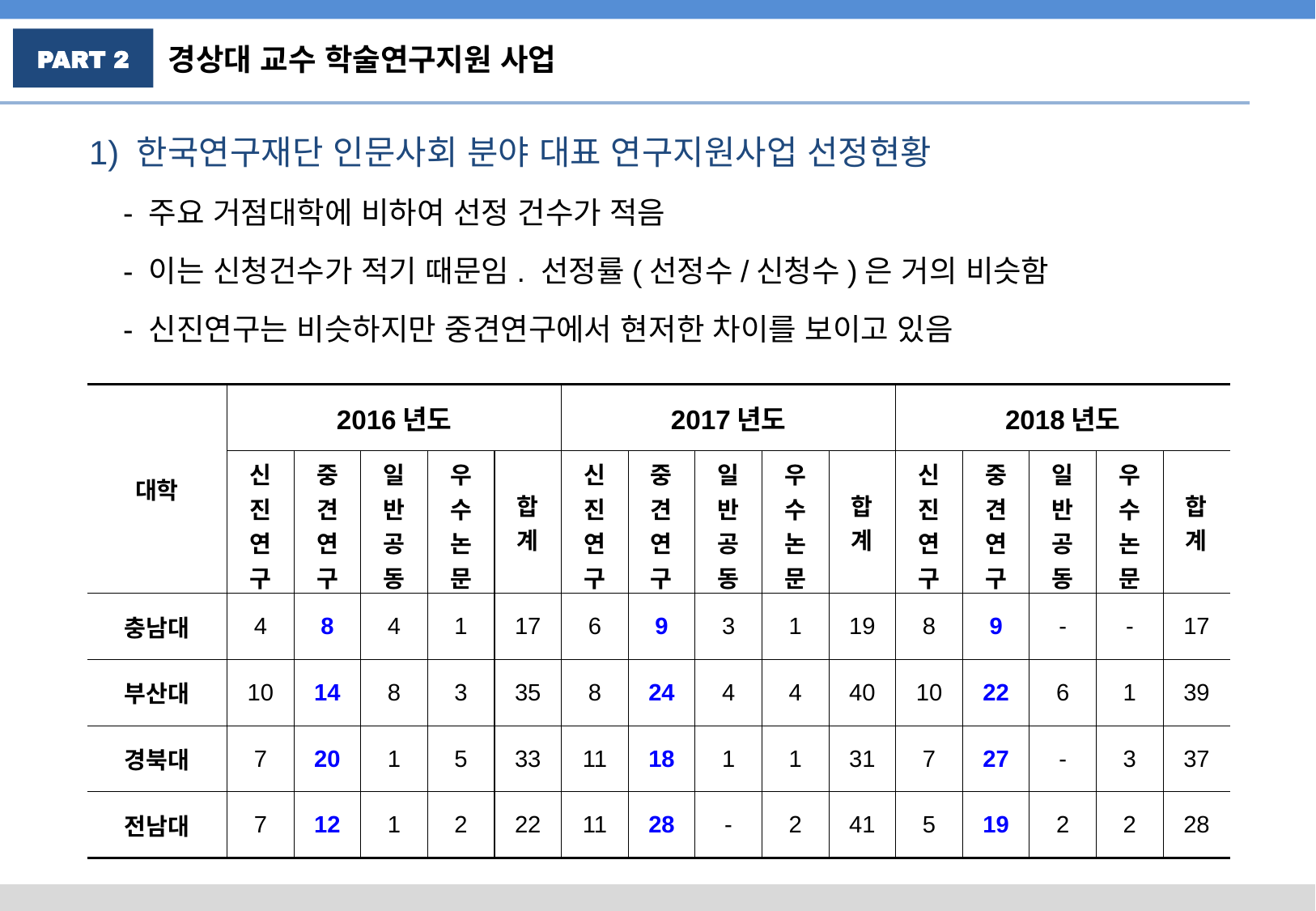

PART 2
경상대 교수 학술연구지원 사업
1) 한국연구재단 인문사회 분야 대표 연구지원사업 선정현황
  - 주요 거점대학에 비하여 선정 건수가 적음
  - 이는 신청건수가 적기 때문임. 선정률(선정수/신청수)은 거의 비슷함
  - 신진연구는 비슷하지만 중견연구에서 현저한 차이를 보이고 있음
| 대학 | 2016년도 |  |  |  |  | 2017년도 |  |  |  |  | 2018년도 |  |  |  |  |
| --- | --- | --- | --- | --- | --- | --- | --- | --- | --- | --- | --- | --- | --- | --- | --- |
|  | 신진 연구 | 중견 연구 | 일반 공동 | 우수 논문 | 합계 | 신진 연구 | 중견 연구 | 일반 공동 | 우수 논문 | 합계 | 신진 연구 | 중견 연구 | 일반 공동 | 우수 논문 | 합계 |
| 충남대 | 4 | 8 | 4 | 1 | 17 | 6 | 9 | 3 | 1 | 19 | 8 | 9 | - | - | 17 |
| 부산대 | 10 | 14 | 8 | 3 | 35 | 8 | 24 | 4 | 4 | 40 | 10 | 22 | 6 | 1 | 39 |
| 경북대 | 7 | 20 | 1 | 5 | 33 | 11 | 18 | 1 | 1 | 31 | 7 | 27 | - | 3 | 37 |
| 전남대 | 7 | 12 | 1 | 2 | 22 | 11 | 28 | - | 2 | 41 | 5 | 19 | 2 | 2 | 28 |